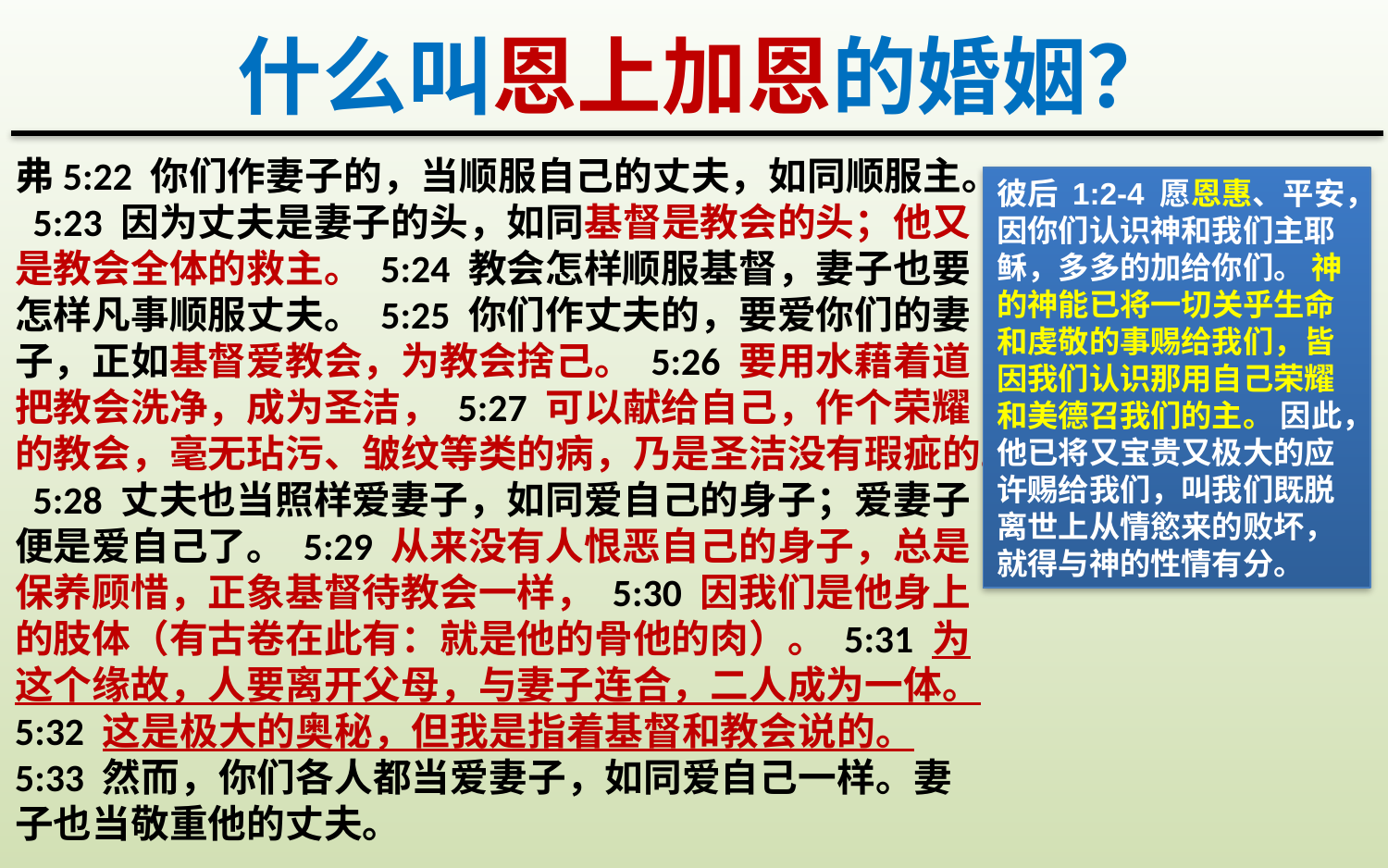

什么叫恩上加恩的婚姻？
弗5:22 你们作妻子的，当顺服自己的丈夫，如同顺服主。 5:23 因为丈夫是妻子的头，如同基督是教会的头；他又是教会全体的救主。 5:24 教会怎样顺服基督，妻子也要怎样凡事顺服丈夫。 5:25 你们作丈夫的，要爱你们的妻子，正如基督爱教会，为教会捨己。 5:26 要用水藉着道把教会洗净，成为圣洁， 5:27 可以献给自己，作个荣耀的教会，毫无玷污、皱纹等类的病，乃是圣洁没有瑕疵的。 5:28 丈夫也当照样爱妻子，如同爱自己的身子；爱妻子便是爱自己了。 5:29 从来没有人恨恶自己的身子，总是保养顾惜，正象基督待教会一样， 5:30 因我们是他身上的肢体（有古卷在此有：就是他的骨他的肉）。 5:31 为这个缘故，人要离开父母，与妻子连合，二人成为一体。 5:32 这是极大的奥秘，但我是指着基督和教会说的。 5:33 然而，你们各人都当爱妻子，如同爱自己一样。妻子也当敬重他的丈夫。
彼后 1:2-4 愿恩惠、平安，因你们认识神和我们主耶稣，多多的加给你们。 神的神能已将一切关乎生命和虔敬的事赐给我们，皆因我们认识那用自己荣耀和美德召我们的主。 因此，他已将又宝贵又极大的应许赐给我们，叫我们既脱离世上从情慾来的败坏，就得与神的性情有分。